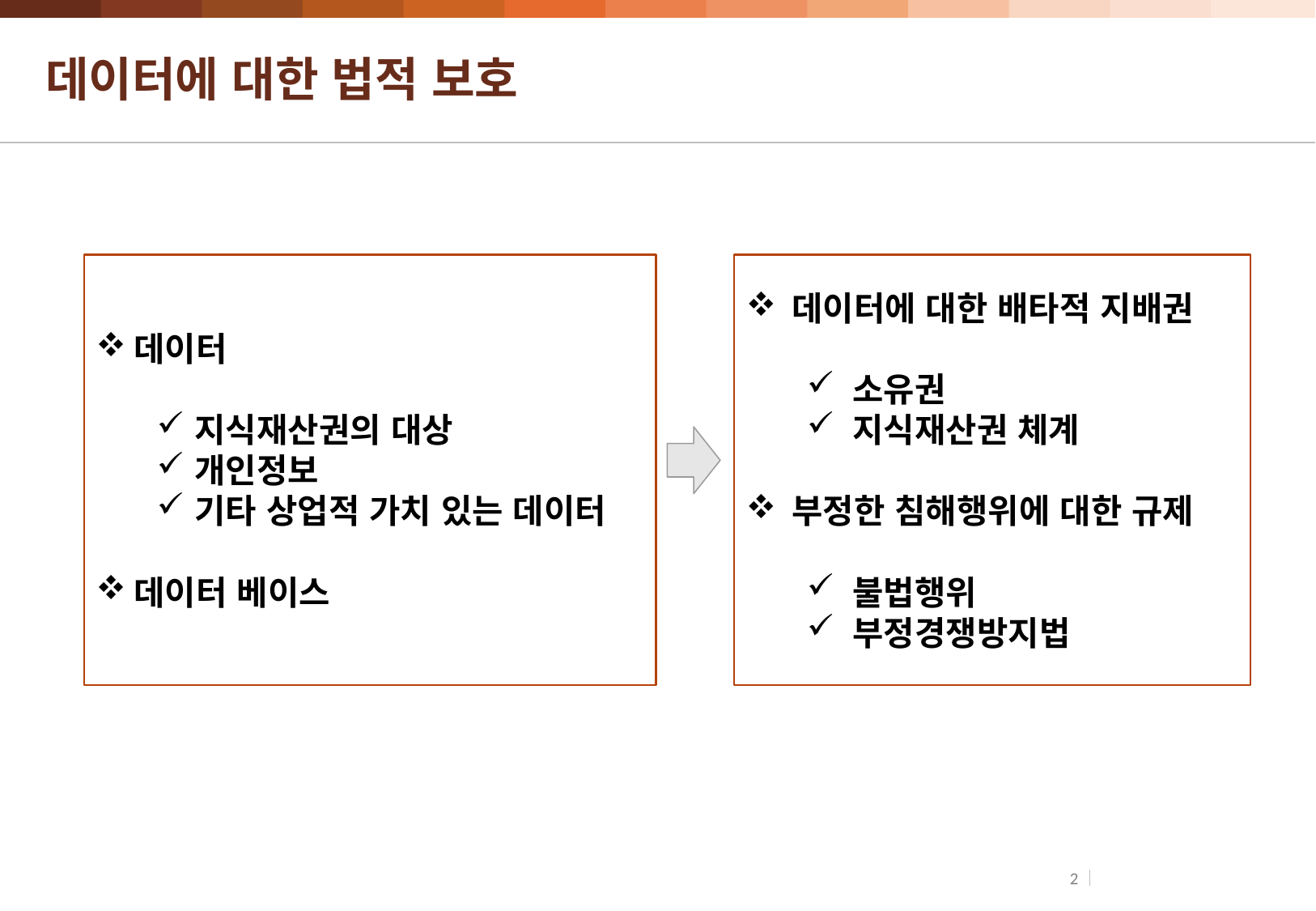

# 데이터에 대한 법적 보호
데이터

지식재산권의 대상
개인정보
기타 상업적 가치 있는 데이터

데이터 베이스
데이터에 대한 배타적 지배권

소유권
지식재산권 체계

부정한 침해행위에 대한 규제

불법행위
부정경쟁방지법